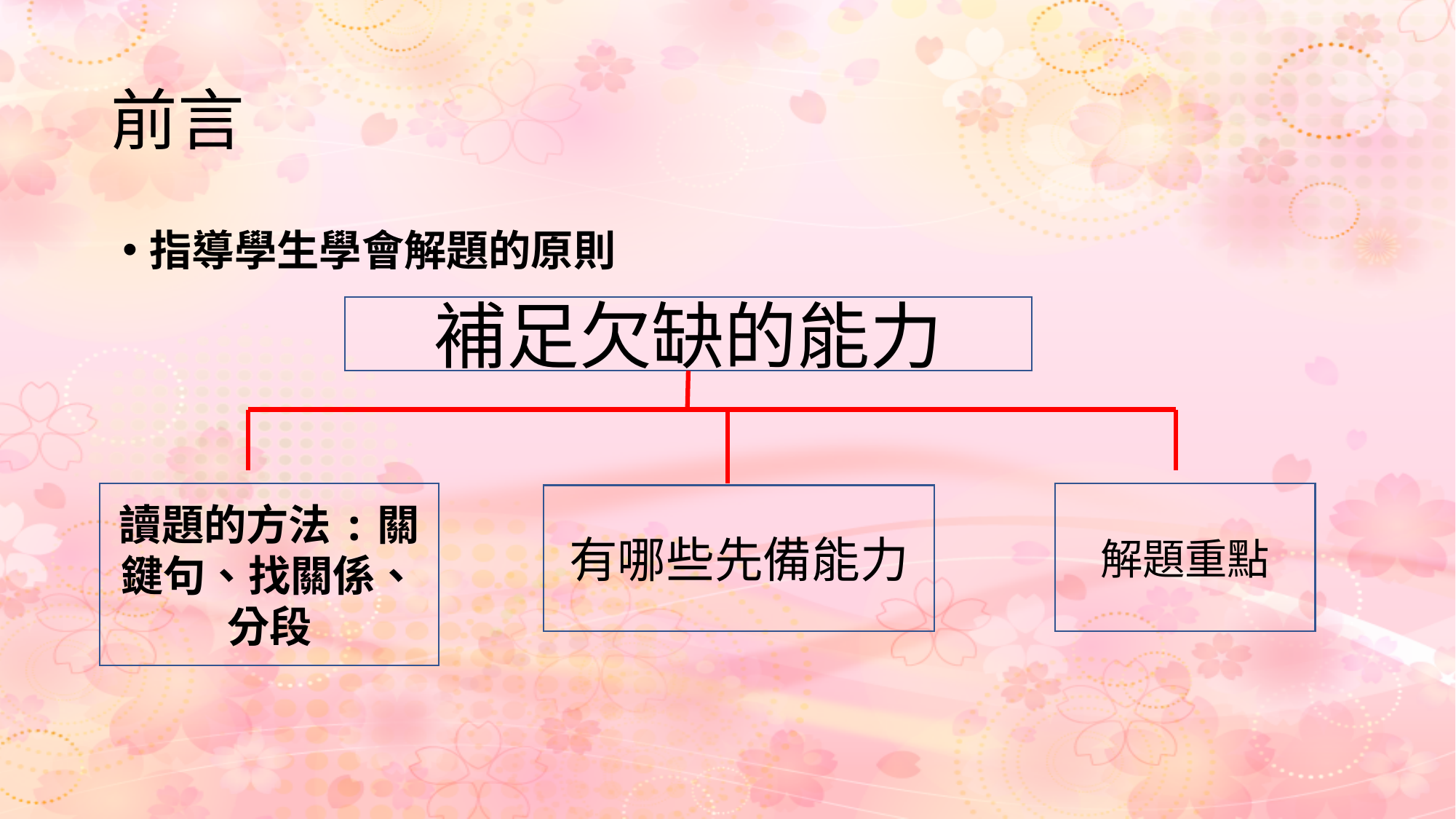

# 前言
指導學生學會解題的原則
補足欠缺的能力
讀題的方法:關鍵句、找關係、分段
解題重點
有哪些先備能力